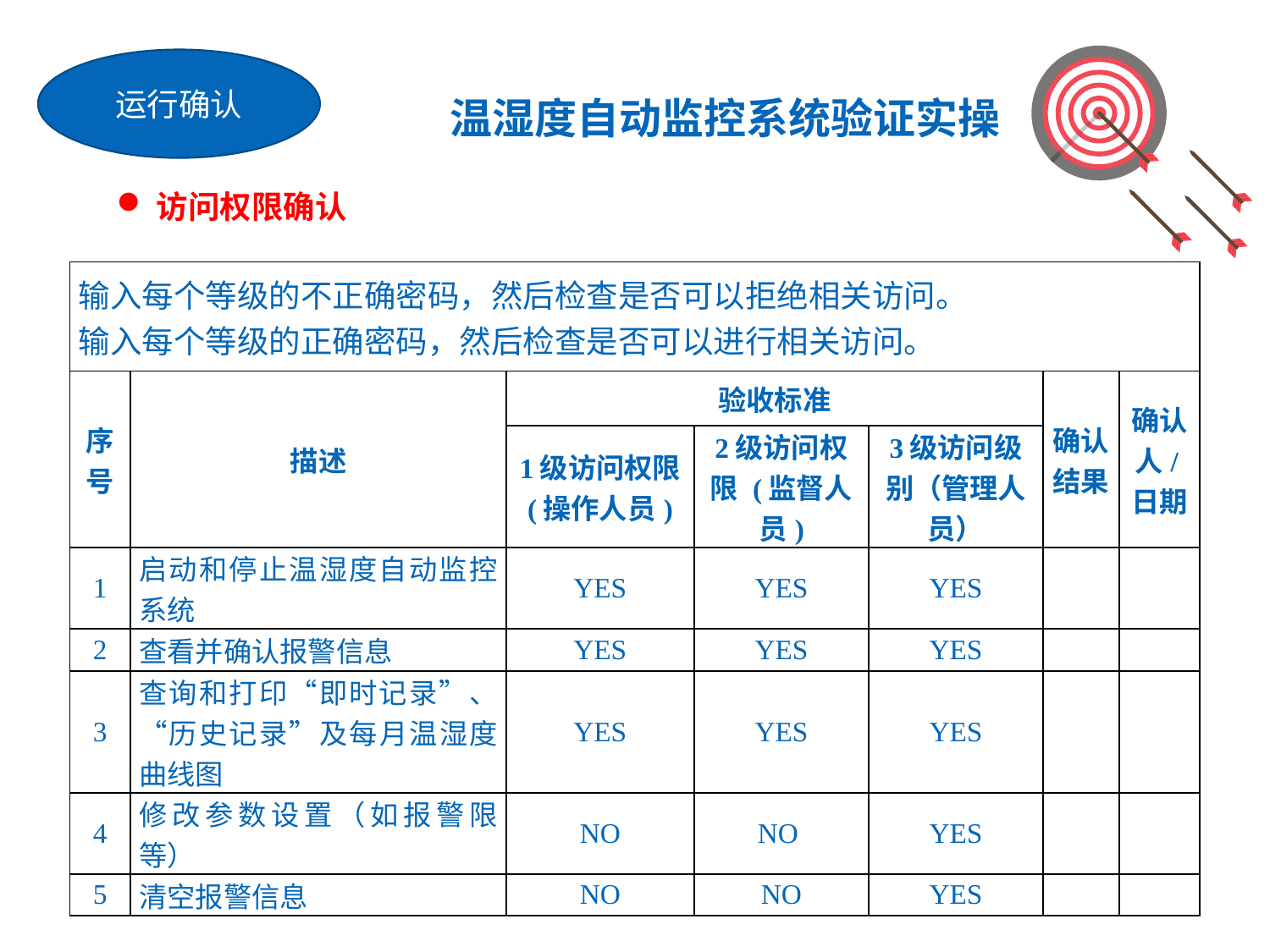

运行确认
温湿度自动监控系统验证实操
访问权限确认
| 输入每个等级的不正确密码，然后检查是否可以拒绝相关访问。 输入每个等级的正确密码，然后检查是否可以进行相关访问。 |  |  |  |  |  |  |
| --- | --- | --- | --- | --- | --- | --- |
| 序号 | 描述 | 验收标准 |  |  | 确认结果 | 确认人/日期 |
|  |  | 1级访问权限 (操作人员) | 2级访问权限 (监督人员) | 3级访问级别（管理人员） |  |  |
| 1 | 启动和停止温湿度自动监控系统 | YES | YES | YES |  |  |
| 2 | 查看并确认报警信息 | YES | YES | YES |  |  |
| 3 | 查询和打印“即时记录”、“历史记录”及每月温湿度曲线图 | YES | YES | YES |  |  |
| 4 | 修改参数设置（如报警限等） | NO | NO | YES |  |  |
| 5 | 清空报警信息 | NO | NO | YES |  |  |